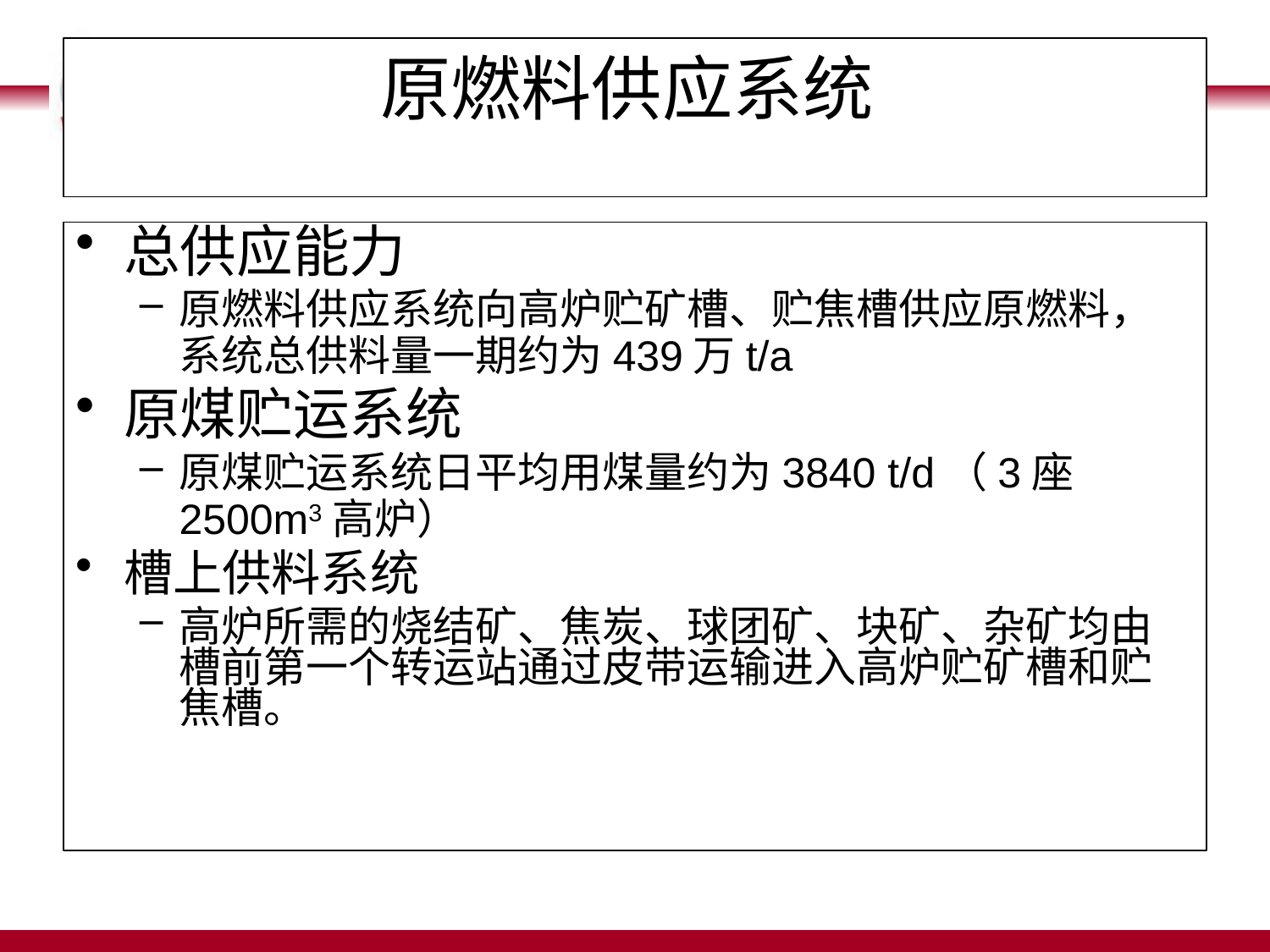

原燃料供应系统
总供应能力
原燃料供应系统向高炉贮矿槽、贮焦槽供应原燃料，系统总供料量一期约为439万t/a
原煤贮运系统
原煤贮运系统日平均用煤量约为3840 t/d（3座2500m3高炉）
槽上供料系统
高炉所需的烧结矿、焦炭、球团矿、块矿、杂矿均由槽前第一个转运站通过皮带运输进入高炉贮矿槽和贮焦槽。